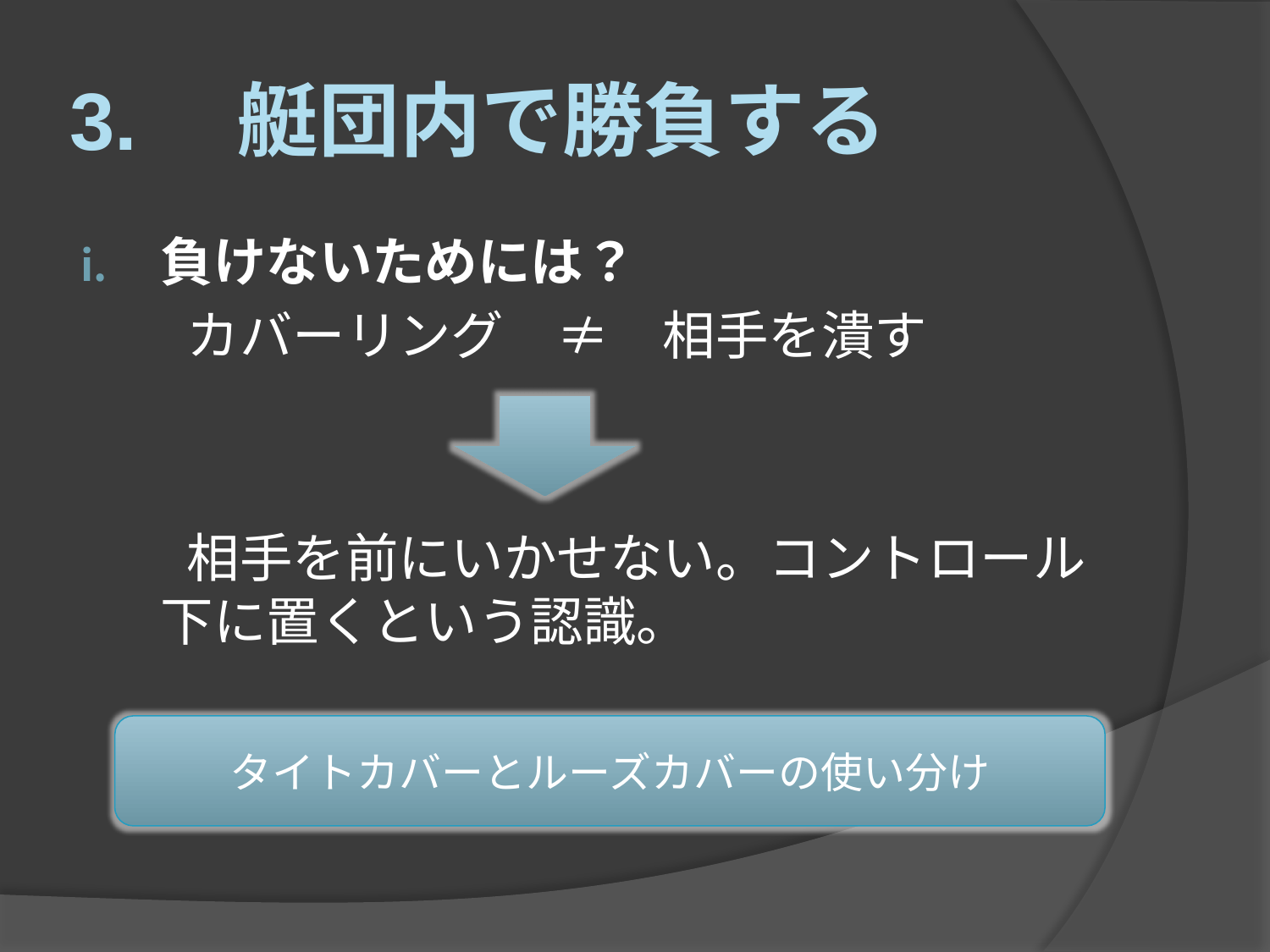

# 3.　艇団内で勝負する
負けないためには？
　　カバーリング　≠　相手を潰す

　　相手を前にいかせない。コントロール下に置くという認識。

タイトカバーとルーズカバーの使い分け